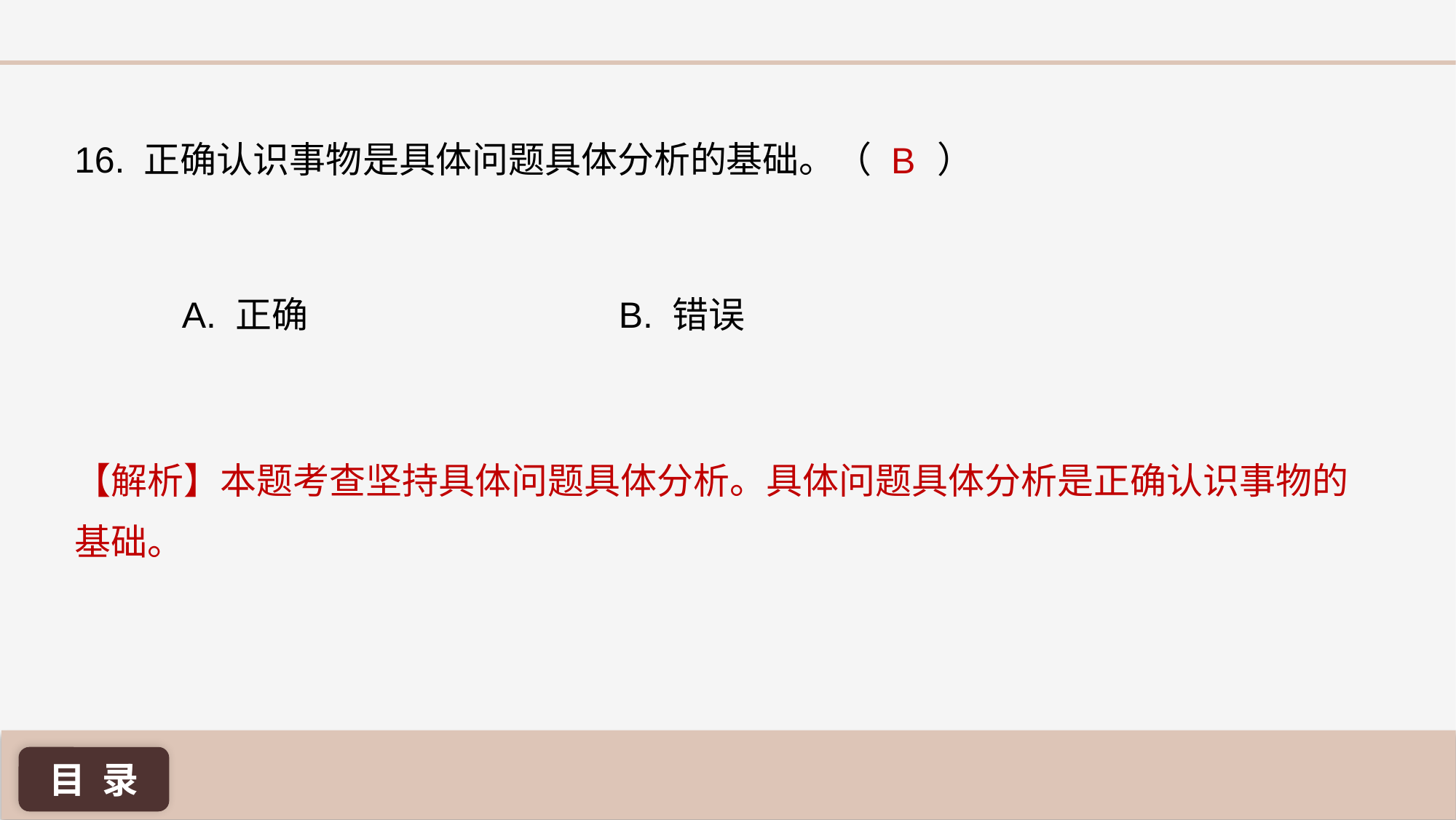

B
16. 正确认识事物是具体问题具体分析的基础。（        ）
A. 正确 			B. 错误
【解析】本题考查坚持具体问题具体分析。具体问题具体分析是正确认识事物的基础。